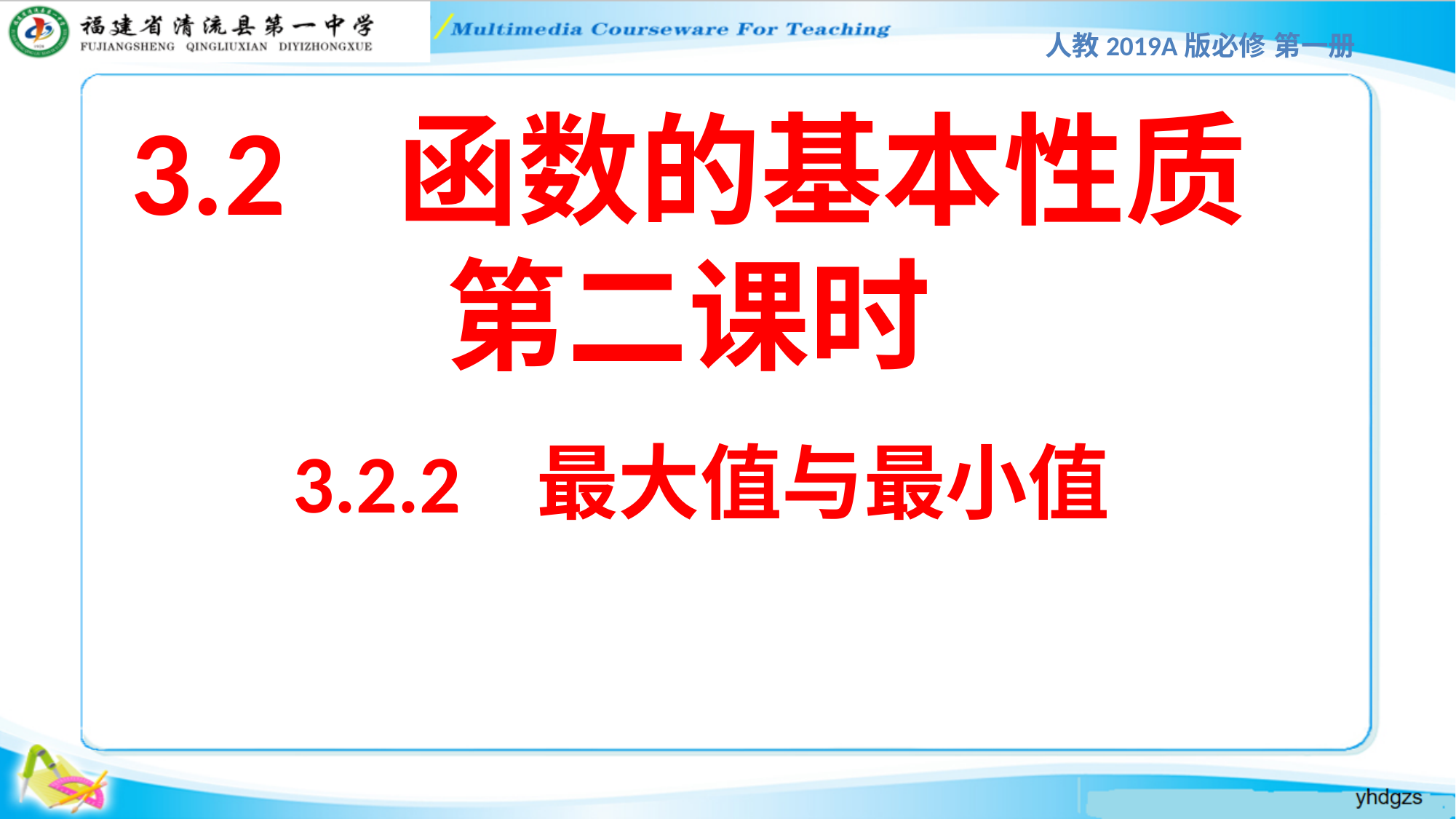

人教2019A版必修 第一册
3.2   函数的基本性质
第二课时
3.2.2   最大值与最小值